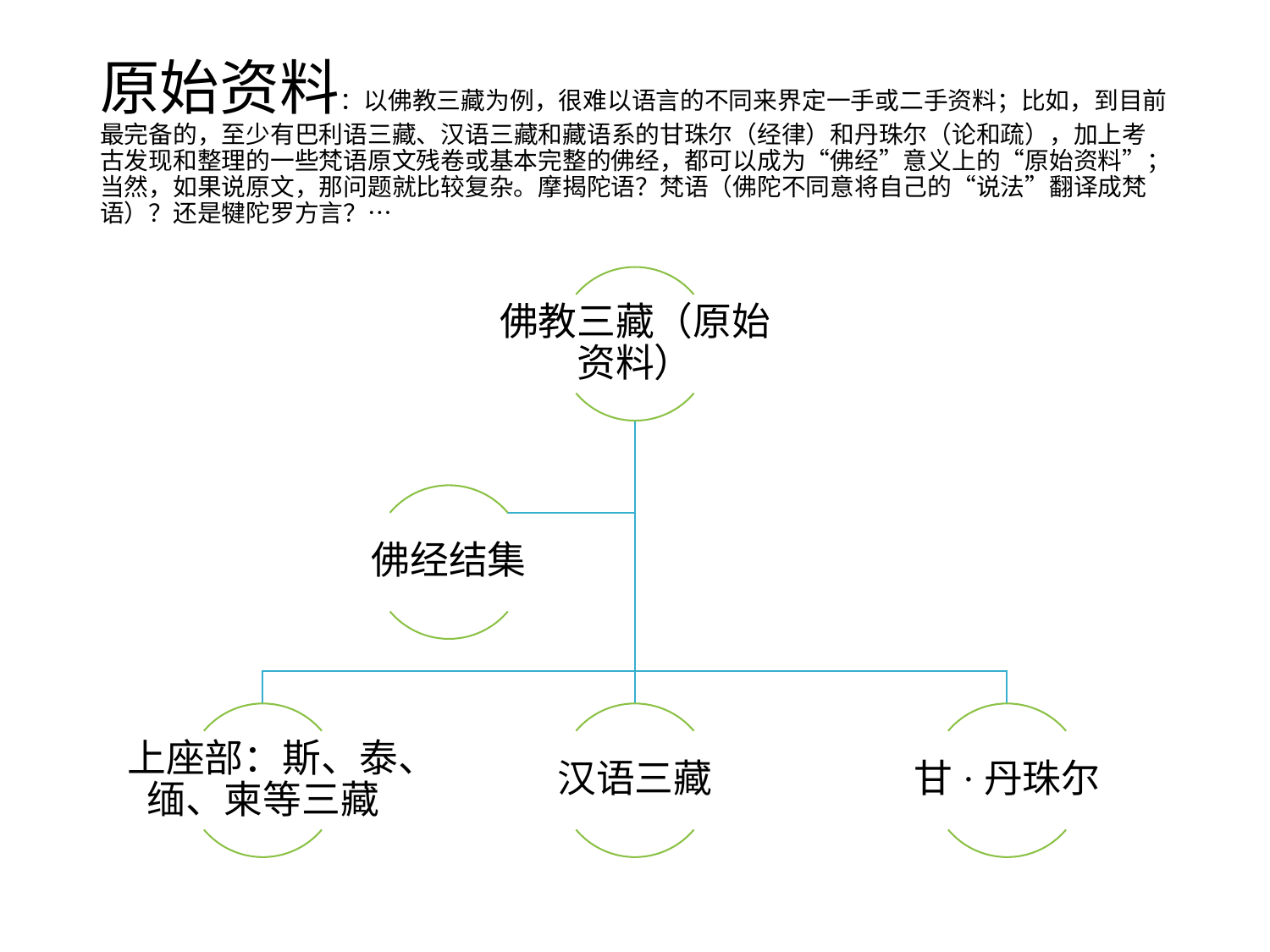

# 原始资料：以佛教三藏为例，很难以语言的不同来界定一手或二手资料；比如，到目前最完备的，至少有巴利语三藏、汉语三藏和藏语系的甘珠尔（经律）和丹珠尔（论和疏），加上考古发现和整理的一些梵语原文残卷或基本完整的佛经，都可以成为“佛经”意义上的“原始资料”；当然，如果说原文，那问题就比较复杂。摩揭陀语？梵语（佛陀不同意将自己的“说法”翻译成梵语）？还是犍陀罗方言？…
佛教三藏（原始资料）
上座部：斯、泰、缅、柬等三藏
汉语三藏
甘·丹珠尔
佛经结集